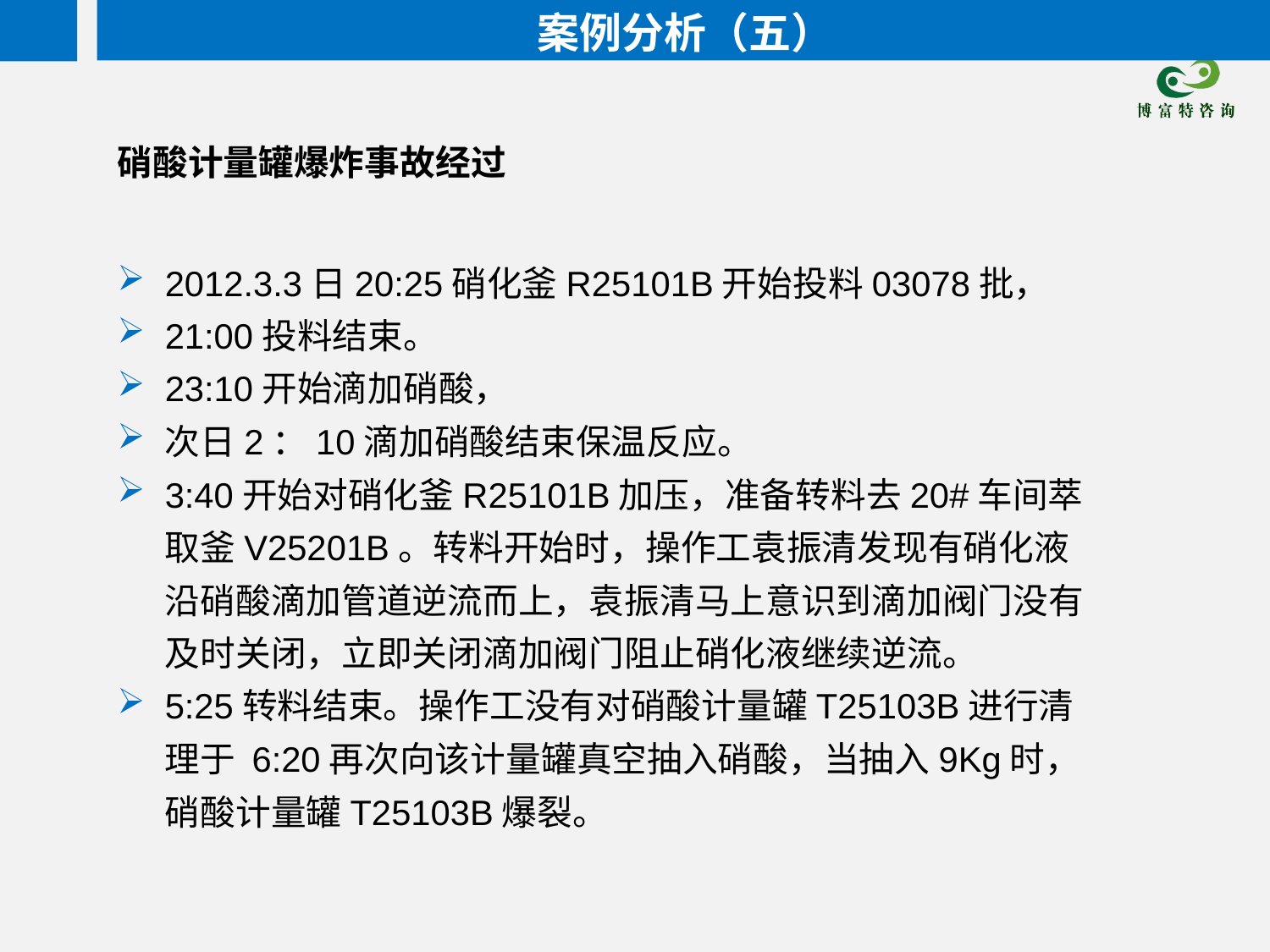

案例分析（五）
硝酸计量罐爆炸事故经过
2012.3.3日20:25硝化釜R25101B开始投料03078批，
21:00投料结束。
23:10开始滴加硝酸，
次日2：10滴加硝酸结束保温反应。
3:40开始对硝化釜R25101B加压，准备转料去20#车间萃取釜V25201B。转料开始时，操作工袁振清发现有硝化液沿硝酸滴加管道逆流而上，袁振清马上意识到滴加阀门没有及时关闭，立即关闭滴加阀门阻止硝化液继续逆流。
5:25转料结束。操作工没有对硝酸计量罐T25103B进行清理于 6:20再次向该计量罐真空抽入硝酸，当抽入9Kg时，硝酸计量罐T25103B爆裂。